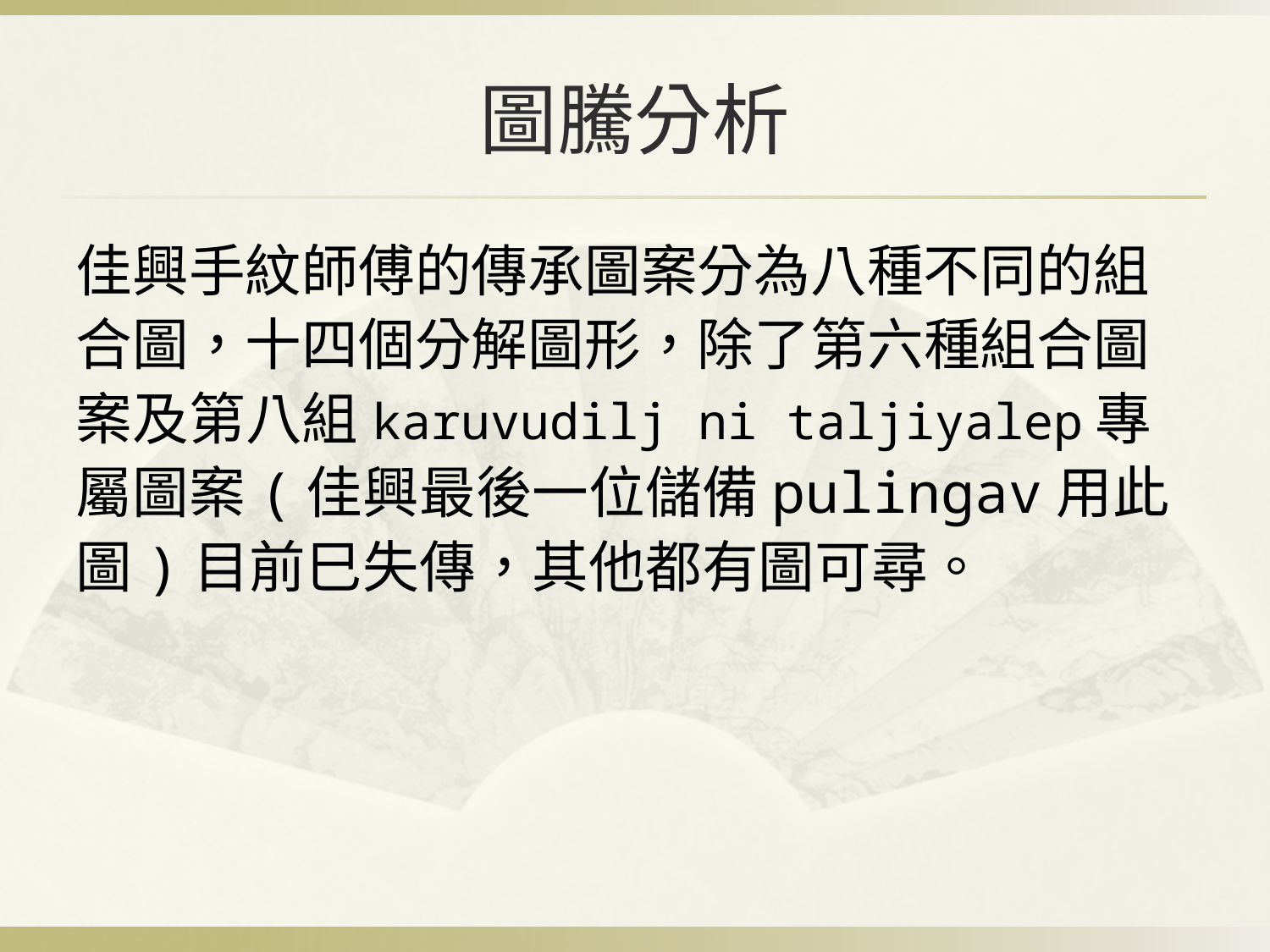

# 圖騰分析
佳興手紋師傅的傳承圖案分為八種不同的組合圖，十四個分解圖形，除了第六種組合圖案及第八組karuvudilj ni taljiyalep專屬圖案(佳興最後一位儲備pulingav用此圖)目前巳失傳，其他都有圖可尋。